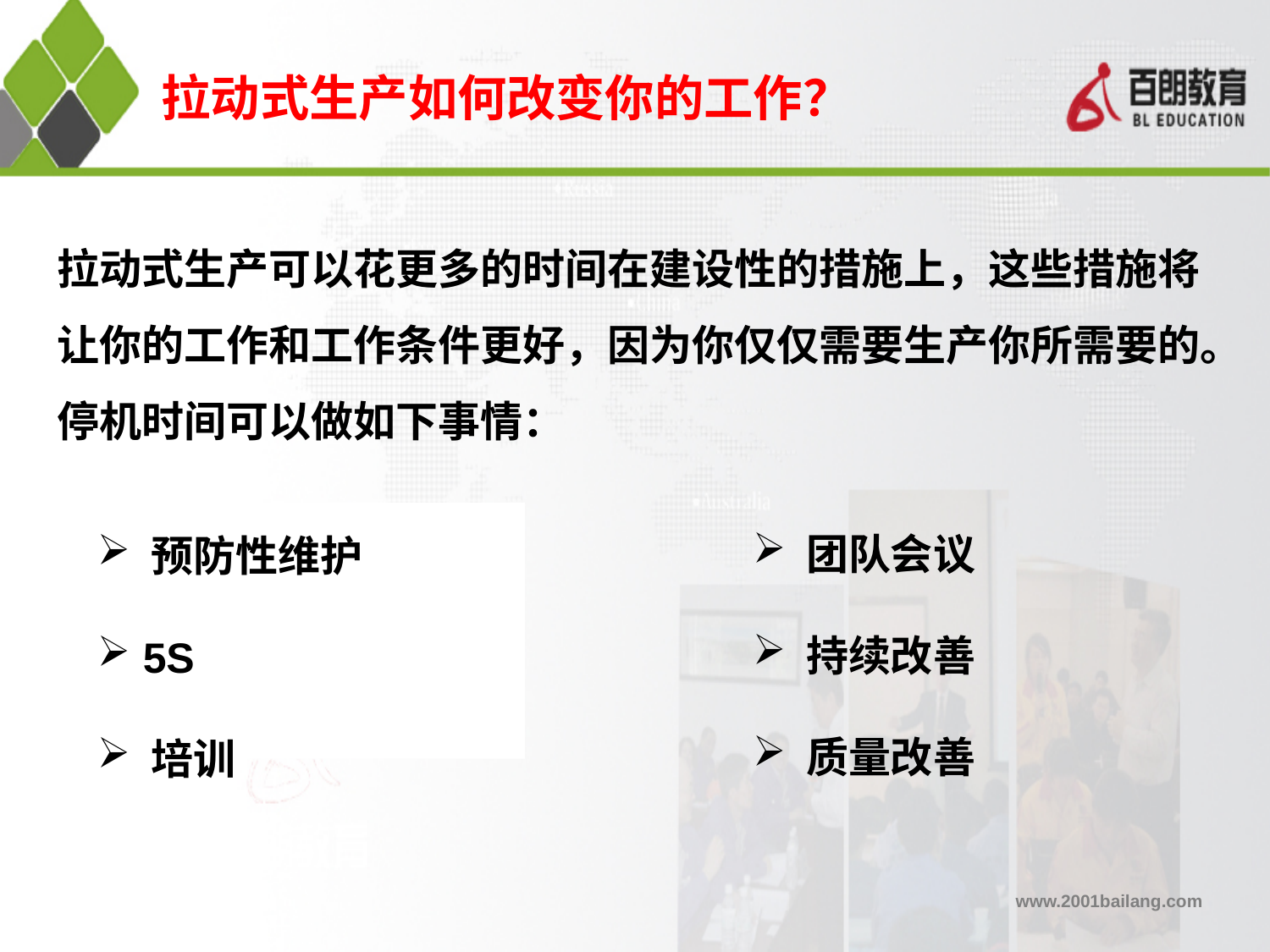

拉动式生产如何改变你的工作？
拉动式生产可以花更多的时间在建设性的措施上，这些措施将让你的工作和工作条件更好，因为你仅仅需要生产你所需要的。
停机时间可以做如下事情：
 团队会议
 持续改善
 质量改善
 预防性维护
 5S
 培训